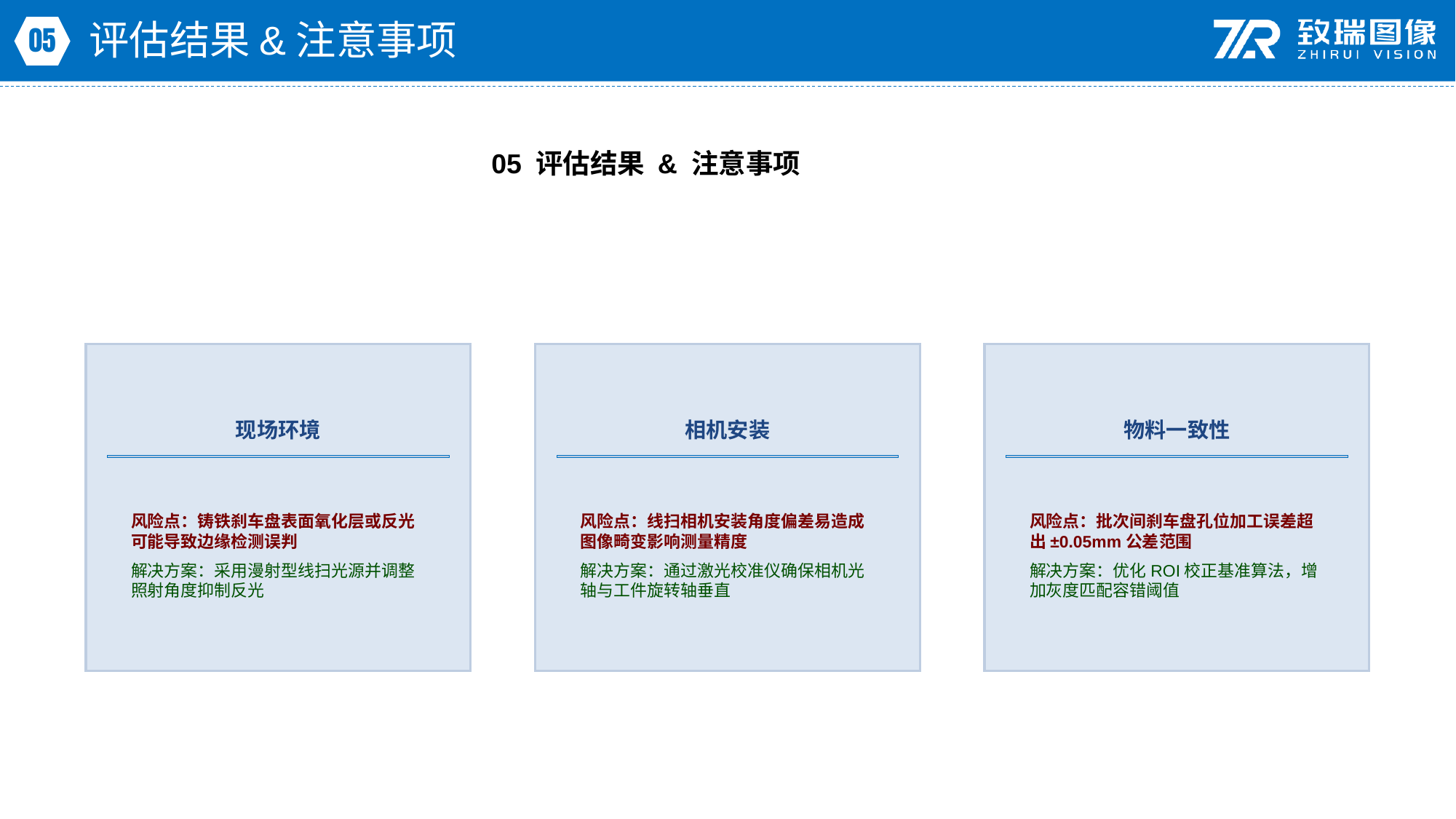

评估结果&注意事项
05

05 评估结果 & 注意事项

现场环境

相机安装

物料一致性

风险点：铸铁刹车盘表面氧化层或反光可能导致边缘检测误判
解决方案：采用漫射型线扫光源并调整照射角度抑制反光

风险点：线扫相机安装角度偏差易造成图像畸变影响测量精度
解决方案：通过激光校准仪确保相机光轴与工件旋转轴垂直

风险点：批次间刹车盘孔位加工误差超出±0.05mm公差范围
解决方案：优化ROI校正基准算法，增加灰度匹配容错阈值